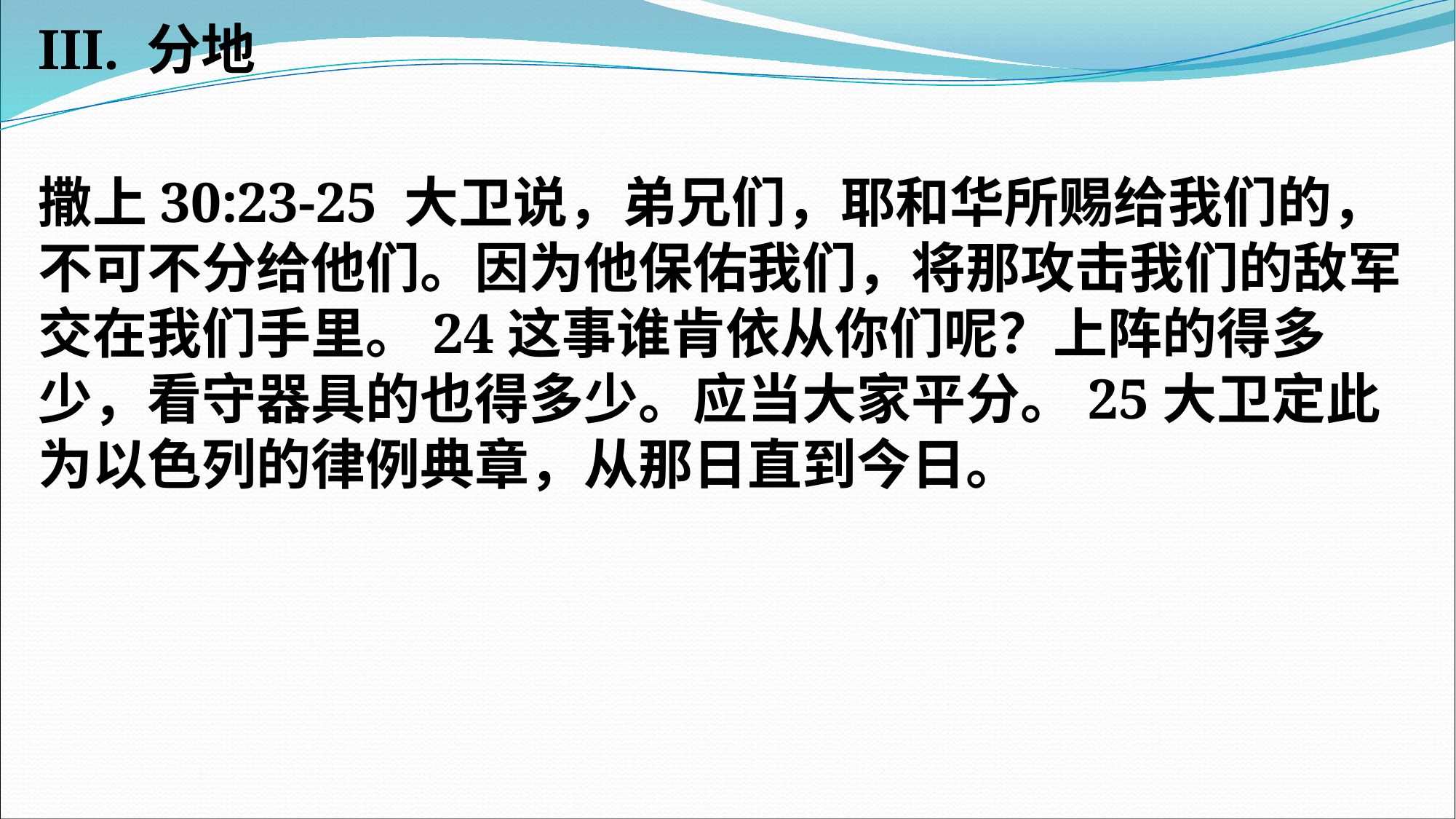

III. 分地

撒上30:23-25 大卫说，弟兄们，耶和华所赐给我们的，不可不分给他们。因为他保佑我们，将那攻击我们的敌军交在我们手里。24这事谁肯依从你们呢？上阵的得多少，看守器具的也得多少。应当大家平分。25大卫定此为以色列的律例典章，从那日直到今日。

#